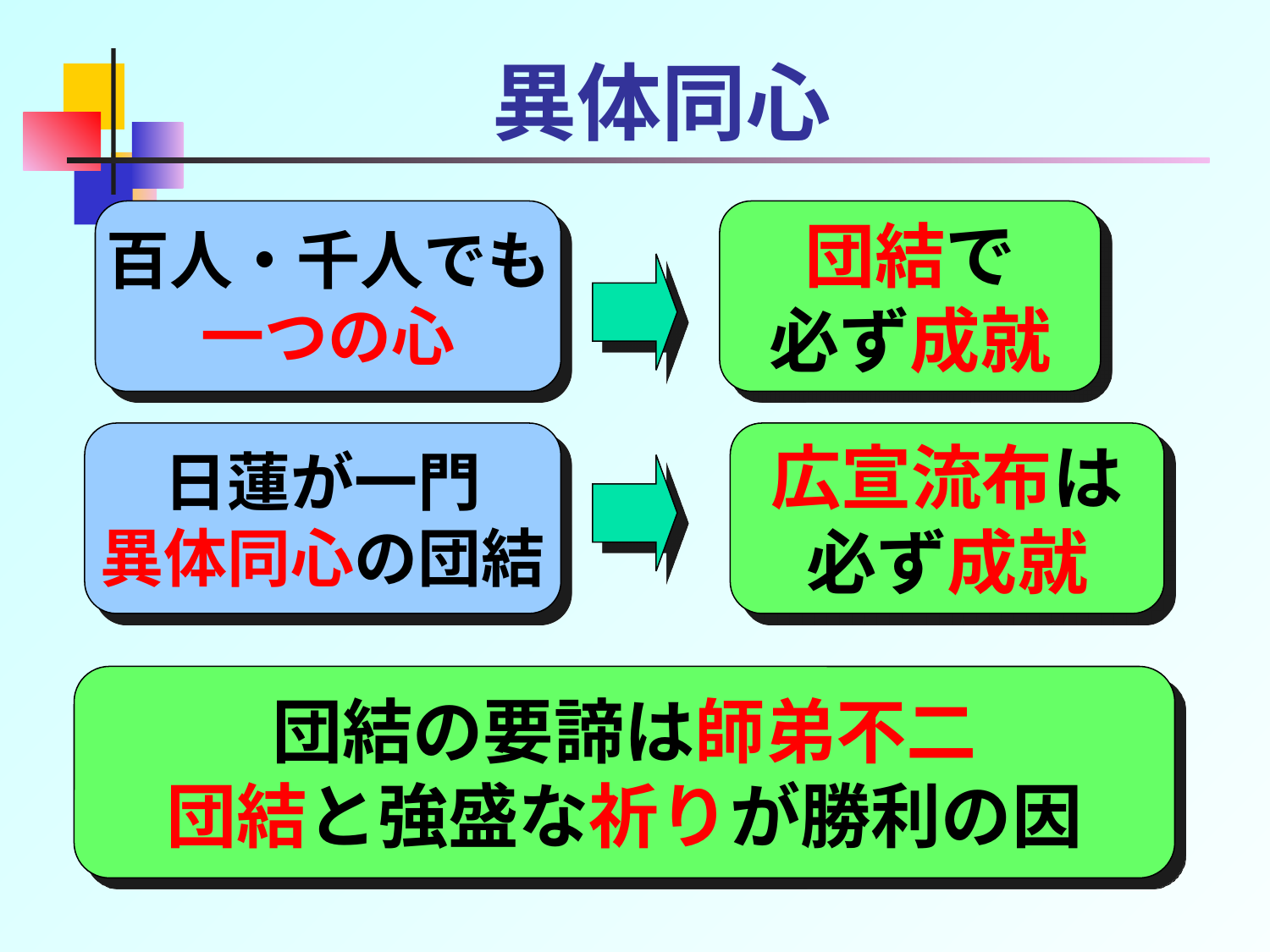

# 異体同心
百人・千人でも
一つの心
団結で
必ず成就

日蓮が一門
異体同心の団結
広宣流布は
必ず成就

団結の要諦は師弟不二
団結と強盛な祈りが勝利の因